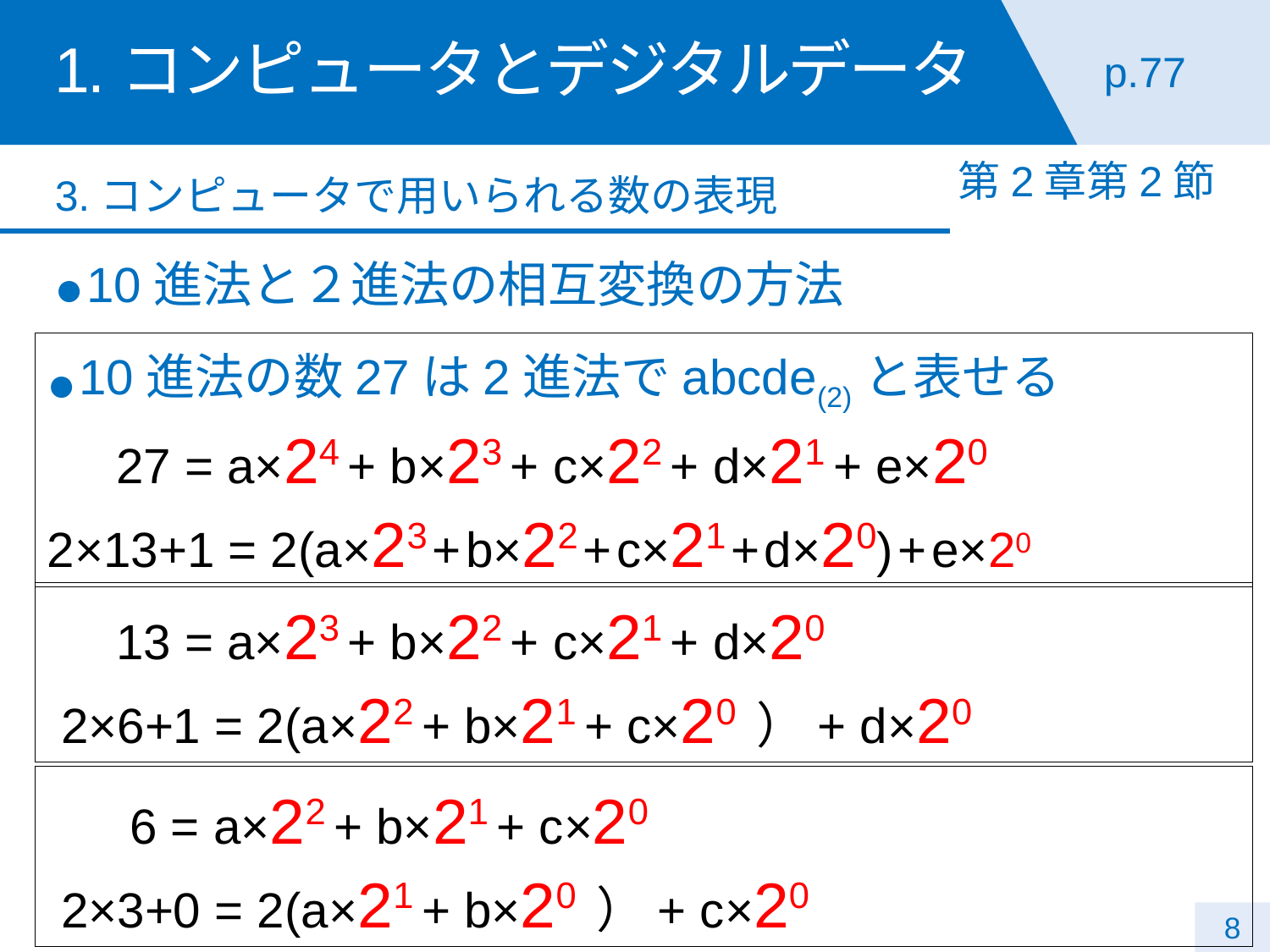

# 1.コンピュータとデジタルデータ
p.77
第2章第2節
3.コンピュータで用いられる数の表現
10進法と２進法の相互変換の方法
10進法の数27は2進法でabcde(2)と表せる
     27 = a×24 + b×23 + c×22 + d×21 + e×20
2×13+1 = 2(a×23 + b×22 + c×21 + d×20) + e×20
     13 = a×23 + b×22 + c×21 + d×20
 2×6+1 = 2(a×22 + b×21 + c×20 ）+ d×20
      6 = a×22 + b×21 + c×20
 2×3+0 = 2(a×21 + b×20 ）+ c×20
8